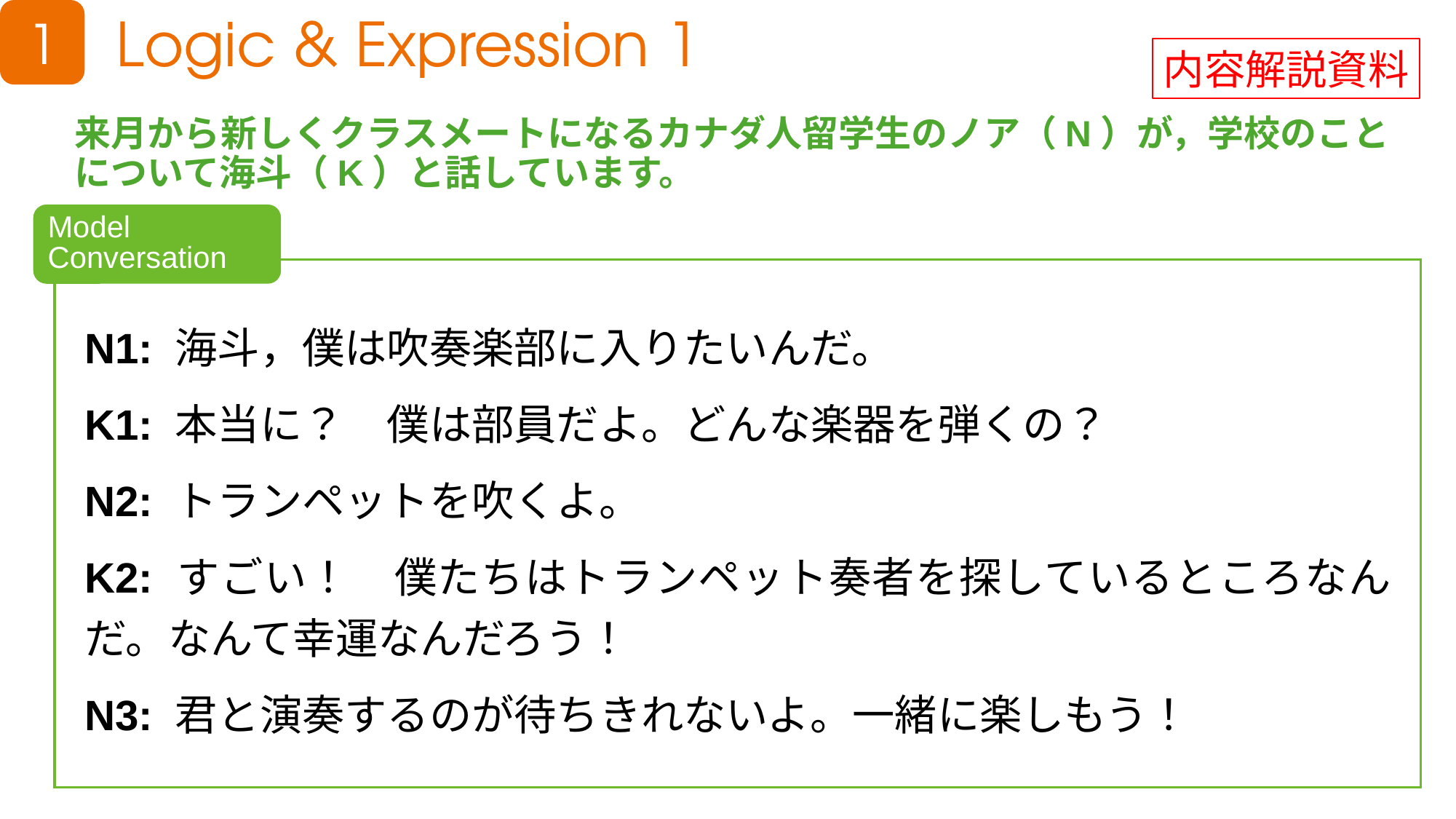

内容解説資料
来月から新しくクラスメートになるカナダ人留学生のノア（N）が，学校のことについて海斗（K）と話しています。
Model Conversation

N1: 海斗，僕は吹奏楽部に入りたいんだ。
K1: 本当に？　僕は部員だよ。どんな楽器を弾くの？
N2: トランペットを吹くよ。
K2: すごい！　僕たちはトランペット奏者を探しているところなんだ。なんて幸運なんだろう！
N3: 君と演奏するのが待ちきれないよ。一緒に楽しもう！